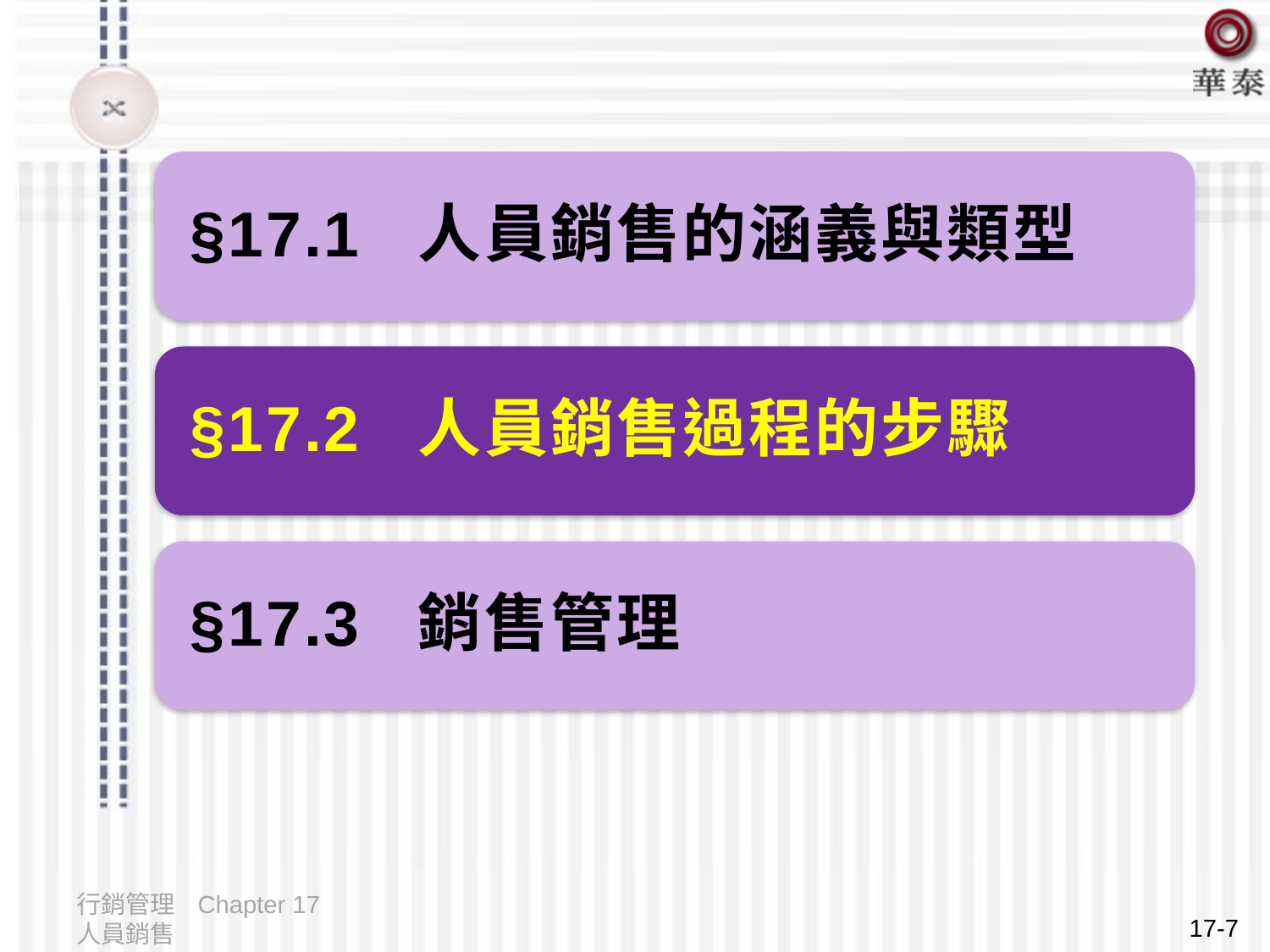

§17.1  人員銷售的涵義與類型
§17.2  人員銷售過程的步驟
§17.3  銷售管理
行銷管理   Chapter 17   人員銷售
17-7